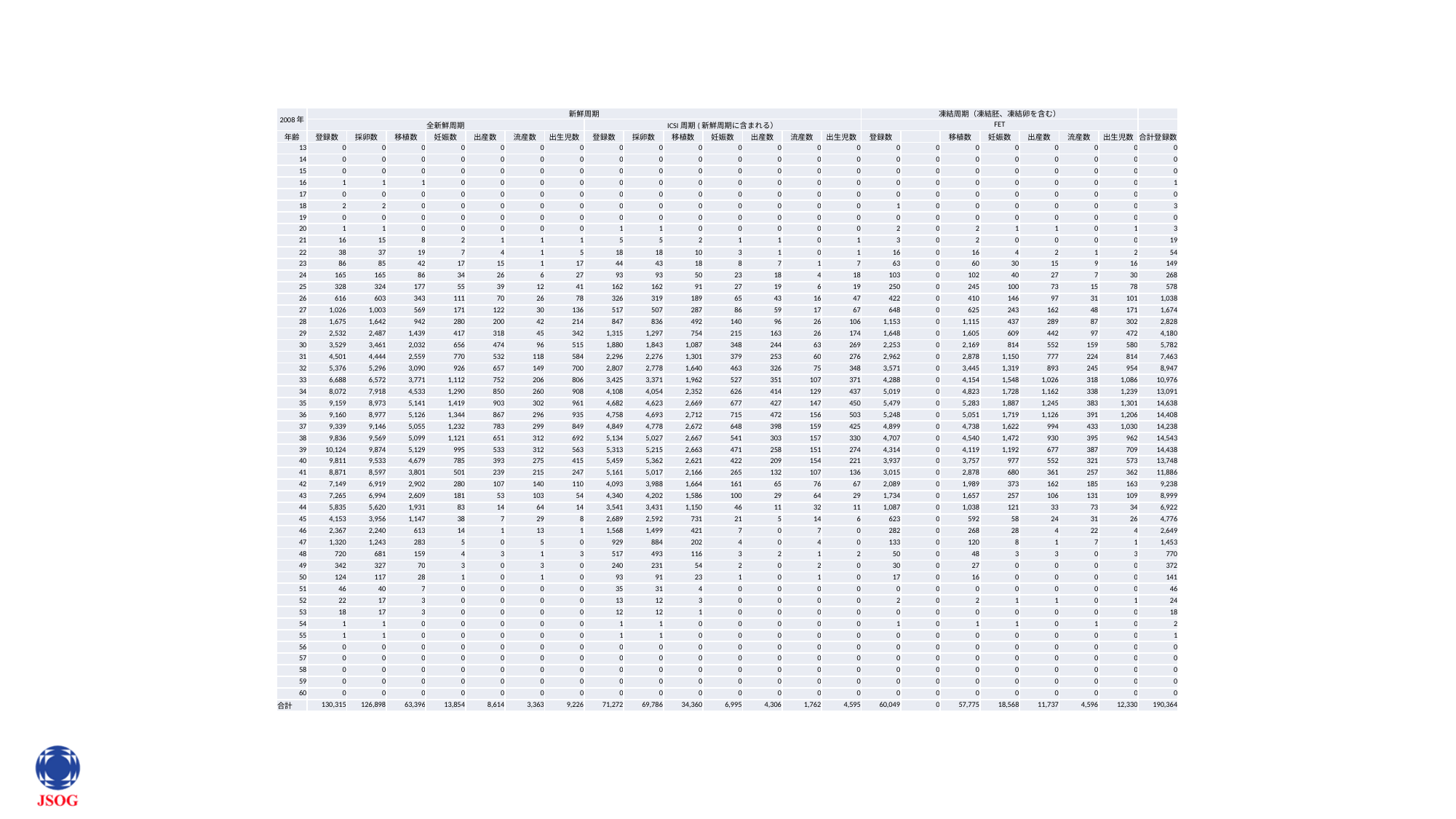

| 2008年 | 新鮮周期 |  |  |  |  |  |  |  |  |  |  |  |  |  | 凍結周期（凍結胚、凍結卵を含む） |  |  |  |  |  |  |  |
| --- | --- | --- | --- | --- | --- | --- | --- | --- | --- | --- | --- | --- | --- | --- | --- | --- | --- | --- | --- | --- | --- | --- |
|  | 全新鮮周期 |  |  |  |  |  |  | ICSI周期(新鮮周期に含まれる） |  |  |  |  |  |  | FET |  |  |  |  |  |  |  |
| 年齢 | 登録数 | 採卵数 | 移植数 | 妊娠数 | 出産数 | 流産数 | 出生児数 | 登録数 | 採卵数 | 移植数 | 妊娠数 | 出産数 | 流産数 | 出生児数 | 登録数 |  | 移植数 | 妊娠数 | 出産数 | 流産数 | 出生児数 | 合計登録数 |
| 13 | 0 | 0 | 0 | 0 | 0 | 0 | 0 | 0 | 0 | 0 | 0 | 0 | 0 | 0 | 0 | 0 | 0 | 0 | 0 | 0 | 0 | 0 |
| 14 | 0 | 0 | 0 | 0 | 0 | 0 | 0 | 0 | 0 | 0 | 0 | 0 | 0 | 0 | 0 | 0 | 0 | 0 | 0 | 0 | 0 | 0 |
| 15 | 0 | 0 | 0 | 0 | 0 | 0 | 0 | 0 | 0 | 0 | 0 | 0 | 0 | 0 | 0 | 0 | 0 | 0 | 0 | 0 | 0 | 0 |
| 16 | 1 | 1 | 1 | 0 | 0 | 0 | 0 | 0 | 0 | 0 | 0 | 0 | 0 | 0 | 0 | 0 | 0 | 0 | 0 | 0 | 0 | 1 |
| 17 | 0 | 0 | 0 | 0 | 0 | 0 | 0 | 0 | 0 | 0 | 0 | 0 | 0 | 0 | 0 | 0 | 0 | 0 | 0 | 0 | 0 | 0 |
| 18 | 2 | 2 | 0 | 0 | 0 | 0 | 0 | 0 | 0 | 0 | 0 | 0 | 0 | 0 | 1 | 0 | 0 | 0 | 0 | 0 | 0 | 3 |
| 19 | 0 | 0 | 0 | 0 | 0 | 0 | 0 | 0 | 0 | 0 | 0 | 0 | 0 | 0 | 0 | 0 | 0 | 0 | 0 | 0 | 0 | 0 |
| 20 | 1 | 1 | 0 | 0 | 0 | 0 | 0 | 1 | 1 | 0 | 0 | 0 | 0 | 0 | 2 | 0 | 2 | 1 | 1 | 0 | 1 | 3 |
| 21 | 16 | 15 | 8 | 2 | 1 | 1 | 1 | 5 | 5 | 2 | 1 | 1 | 0 | 1 | 3 | 0 | 2 | 0 | 0 | 0 | 0 | 19 |
| 22 | 38 | 37 | 19 | 7 | 4 | 1 | 5 | 18 | 18 | 10 | 3 | 1 | 0 | 1 | 16 | 0 | 16 | 4 | 2 | 1 | 2 | 54 |
| 23 | 86 | 85 | 42 | 17 | 15 | 1 | 17 | 44 | 43 | 18 | 8 | 7 | 1 | 7 | 63 | 0 | 60 | 30 | 15 | 9 | 16 | 149 |
| 24 | 165 | 165 | 86 | 34 | 26 | 6 | 27 | 93 | 93 | 50 | 23 | 18 | 4 | 18 | 103 | 0 | 102 | 40 | 27 | 7 | 30 | 268 |
| 25 | 328 | 324 | 177 | 55 | 39 | 12 | 41 | 162 | 162 | 91 | 27 | 19 | 6 | 19 | 250 | 0 | 245 | 100 | 73 | 15 | 78 | 578 |
| 26 | 616 | 603 | 343 | 111 | 70 | 26 | 78 | 326 | 319 | 189 | 65 | 43 | 16 | 47 | 422 | 0 | 410 | 146 | 97 | 31 | 101 | 1,038 |
| 27 | 1,026 | 1,003 | 569 | 171 | 122 | 30 | 136 | 517 | 507 | 287 | 86 | 59 | 17 | 67 | 648 | 0 | 625 | 243 | 162 | 48 | 171 | 1,674 |
| 28 | 1,675 | 1,642 | 942 | 280 | 200 | 42 | 214 | 847 | 836 | 492 | 140 | 96 | 26 | 106 | 1,153 | 0 | 1,115 | 437 | 289 | 87 | 302 | 2,828 |
| 29 | 2,532 | 2,487 | 1,439 | 417 | 318 | 45 | 342 | 1,315 | 1,297 | 754 | 215 | 163 | 26 | 174 | 1,648 | 0 | 1,605 | 609 | 442 | 97 | 472 | 4,180 |
| 30 | 3,529 | 3,461 | 2,032 | 656 | 474 | 96 | 515 | 1,880 | 1,843 | 1,087 | 348 | 244 | 63 | 269 | 2,253 | 0 | 2,169 | 814 | 552 | 159 | 580 | 5,782 |
| 31 | 4,501 | 4,444 | 2,559 | 770 | 532 | 118 | 584 | 2,296 | 2,276 | 1,301 | 379 | 253 | 60 | 276 | 2,962 | 0 | 2,878 | 1,150 | 777 | 224 | 814 | 7,463 |
| 32 | 5,376 | 5,296 | 3,090 | 926 | 657 | 149 | 700 | 2,807 | 2,778 | 1,640 | 463 | 326 | 75 | 348 | 3,571 | 0 | 3,445 | 1,319 | 893 | 245 | 954 | 8,947 |
| 33 | 6,688 | 6,572 | 3,771 | 1,112 | 752 | 206 | 806 | 3,425 | 3,371 | 1,962 | 527 | 351 | 107 | 371 | 4,288 | 0 | 4,154 | 1,548 | 1,026 | 318 | 1,086 | 10,976 |
| 34 | 8,072 | 7,918 | 4,533 | 1,290 | 850 | 260 | 908 | 4,108 | 4,054 | 2,352 | 626 | 414 | 129 | 437 | 5,019 | 0 | 4,823 | 1,728 | 1,162 | 338 | 1,239 | 13,091 |
| 35 | 9,159 | 8,973 | 5,141 | 1,419 | 903 | 302 | 961 | 4,682 | 4,623 | 2,669 | 677 | 427 | 147 | 450 | 5,479 | 0 | 5,283 | 1,887 | 1,245 | 383 | 1,301 | 14,638 |
| 36 | 9,160 | 8,977 | 5,126 | 1,344 | 867 | 296 | 935 | 4,758 | 4,693 | 2,712 | 715 | 472 | 156 | 503 | 5,248 | 0 | 5,051 | 1,719 | 1,126 | 391 | 1,206 | 14,408 |
| 37 | 9,339 | 9,146 | 5,055 | 1,232 | 783 | 299 | 849 | 4,849 | 4,778 | 2,672 | 648 | 398 | 159 | 425 | 4,899 | 0 | 4,738 | 1,622 | 994 | 433 | 1,030 | 14,238 |
| 38 | 9,836 | 9,569 | 5,099 | 1,121 | 651 | 312 | 692 | 5,134 | 5,027 | 2,667 | 541 | 303 | 157 | 330 | 4,707 | 0 | 4,540 | 1,472 | 930 | 395 | 962 | 14,543 |
| 39 | 10,124 | 9,874 | 5,129 | 995 | 533 | 312 | 563 | 5,313 | 5,215 | 2,663 | 471 | 258 | 151 | 274 | 4,314 | 0 | 4,119 | 1,192 | 677 | 387 | 709 | 14,438 |
| 40 | 9,811 | 9,533 | 4,679 | 785 | 393 | 275 | 415 | 5,459 | 5,362 | 2,621 | 422 | 209 | 154 | 221 | 3,937 | 0 | 3,757 | 977 | 552 | 321 | 573 | 13,748 |
| 41 | 8,871 | 8,597 | 3,801 | 501 | 239 | 215 | 247 | 5,161 | 5,017 | 2,166 | 265 | 132 | 107 | 136 | 3,015 | 0 | 2,878 | 680 | 361 | 257 | 362 | 11,886 |
| 42 | 7,149 | 6,919 | 2,902 | 280 | 107 | 140 | 110 | 4,093 | 3,988 | 1,664 | 161 | 65 | 76 | 67 | 2,089 | 0 | 1,989 | 373 | 162 | 185 | 163 | 9,238 |
| 43 | 7,265 | 6,994 | 2,609 | 181 | 53 | 103 | 54 | 4,340 | 4,202 | 1,586 | 100 | 29 | 64 | 29 | 1,734 | 0 | 1,657 | 257 | 106 | 131 | 109 | 8,999 |
| 44 | 5,835 | 5,620 | 1,931 | 83 | 14 | 64 | 14 | 3,541 | 3,431 | 1,150 | 46 | 11 | 32 | 11 | 1,087 | 0 | 1,038 | 121 | 33 | 73 | 34 | 6,922 |
| 45 | 4,153 | 3,956 | 1,147 | 38 | 7 | 29 | 8 | 2,689 | 2,592 | 731 | 21 | 5 | 14 | 6 | 623 | 0 | 592 | 58 | 24 | 31 | 26 | 4,776 |
| 46 | 2,367 | 2,240 | 613 | 14 | 1 | 13 | 1 | 1,568 | 1,499 | 421 | 7 | 0 | 7 | 0 | 282 | 0 | 268 | 28 | 4 | 22 | 4 | 2,649 |
| 47 | 1,320 | 1,243 | 283 | 5 | 0 | 5 | 0 | 929 | 884 | 202 | 4 | 0 | 4 | 0 | 133 | 0 | 120 | 8 | 1 | 7 | 1 | 1,453 |
| 48 | 720 | 681 | 159 | 4 | 3 | 1 | 3 | 517 | 493 | 116 | 3 | 2 | 1 | 2 | 50 | 0 | 48 | 3 | 3 | 0 | 3 | 770 |
| 49 | 342 | 327 | 70 | 3 | 0 | 3 | 0 | 240 | 231 | 54 | 2 | 0 | 2 | 0 | 30 | 0 | 27 | 0 | 0 | 0 | 0 | 372 |
| 50 | 124 | 117 | 28 | 1 | 0 | 1 | 0 | 93 | 91 | 23 | 1 | 0 | 1 | 0 | 17 | 0 | 16 | 0 | 0 | 0 | 0 | 141 |
| 51 | 46 | 40 | 7 | 0 | 0 | 0 | 0 | 35 | 31 | 4 | 0 | 0 | 0 | 0 | 0 | 0 | 0 | 0 | 0 | 0 | 0 | 46 |
| 52 | 22 | 17 | 3 | 0 | 0 | 0 | 0 | 13 | 12 | 3 | 0 | 0 | 0 | 0 | 2 | 0 | 2 | 1 | 1 | 0 | 1 | 24 |
| 53 | 18 | 17 | 3 | 0 | 0 | 0 | 0 | 12 | 12 | 1 | 0 | 0 | 0 | 0 | 0 | 0 | 0 | 0 | 0 | 0 | 0 | 18 |
| 54 | 1 | 1 | 0 | 0 | 0 | 0 | 0 | 1 | 1 | 0 | 0 | 0 | 0 | 0 | 1 | 0 | 1 | 1 | 0 | 1 | 0 | 2 |
| 55 | 1 | 1 | 0 | 0 | 0 | 0 | 0 | 1 | 1 | 0 | 0 | 0 | 0 | 0 | 0 | 0 | 0 | 0 | 0 | 0 | 0 | 1 |
| 56 | 0 | 0 | 0 | 0 | 0 | 0 | 0 | 0 | 0 | 0 | 0 | 0 | 0 | 0 | 0 | 0 | 0 | 0 | 0 | 0 | 0 | 0 |
| 57 | 0 | 0 | 0 | 0 | 0 | 0 | 0 | 0 | 0 | 0 | 0 | 0 | 0 | 0 | 0 | 0 | 0 | 0 | 0 | 0 | 0 | 0 |
| 58 | 0 | 0 | 0 | 0 | 0 | 0 | 0 | 0 | 0 | 0 | 0 | 0 | 0 | 0 | 0 | 0 | 0 | 0 | 0 | 0 | 0 | 0 |
| 59 | 0 | 0 | 0 | 0 | 0 | 0 | 0 | 0 | 0 | 0 | 0 | 0 | 0 | 0 | 0 | 0 | 0 | 0 | 0 | 0 | 0 | 0 |
| 60 | 0 | 0 | 0 | 0 | 0 | 0 | 0 | 0 | 0 | 0 | 0 | 0 | 0 | 0 | 0 | 0 | 0 | 0 | 0 | 0 | 0 | 0 |
| 合計 | 130,315 | 126,898 | 63,396 | 13,854 | 8,614 | 3,363 | 9,226 | 71,272 | 69,786 | 34,360 | 6,995 | 4,306 | 1,762 | 4,595 | 60,049 | 0 | 57,775 | 18,568 | 11,737 | 4,596 | 12,330 | 190,364 |